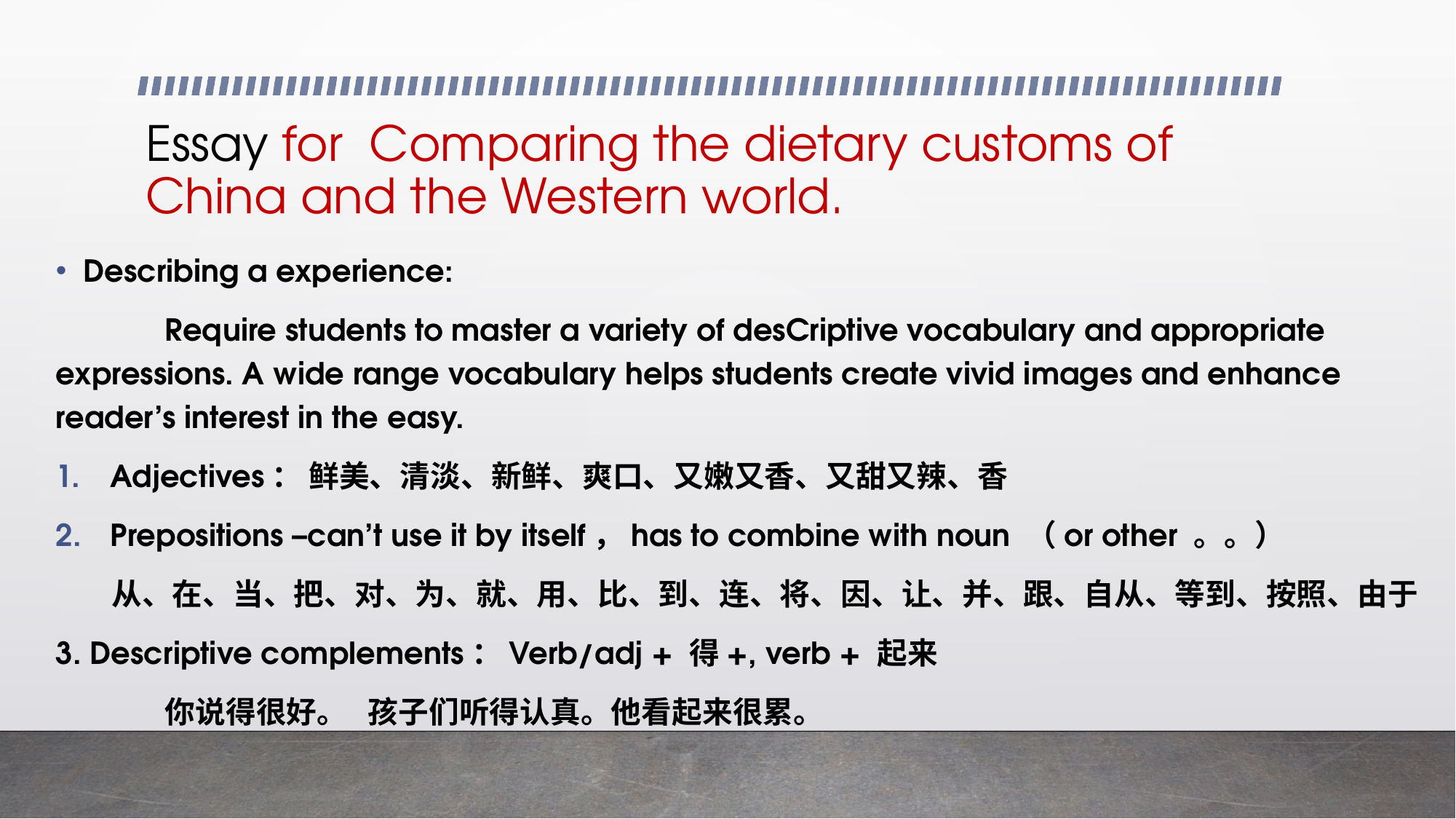

# Essay for  Comparing the dietary customs of China and the Western world.
Describing a experience:
 	Require students to master a variety of desCriptive vocabulary and appropriate expressions. A wide range vocabulary helps students create vivid images and enhance reader’s interest in the easy.
Adjectives： 鲜美、清淡、新鲜、爽口、又嫩又香、又甜又辣、香
Prepositions –can’t use it by itself，has to combine with noun （or other 。。）
       从、在、当、把、对、为、就、用、比、到、连、将、因、让、并、跟、自从、等到、按照、由于
3. Descriptive complements：Verb/adj + 得+, verb + 起来
	你说得很好。   孩子们听得认真。他看起来很累。